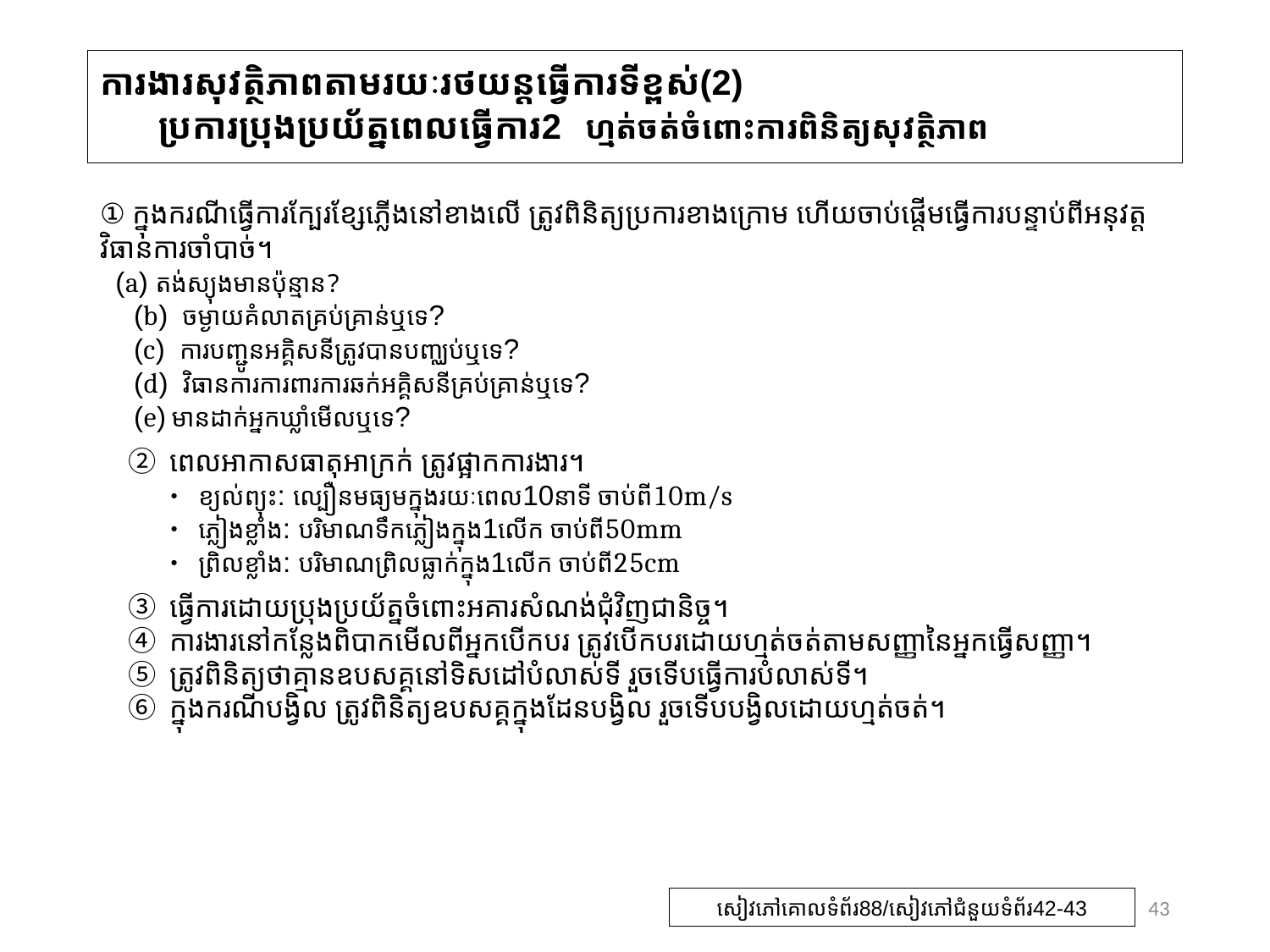

# ការងារសុវត្ថិភាពតាមរយៈរថយន្តធ្វើការទីខ្ពស់(2) 　 ប្រការប្រុងប្រយ័ត្នពេលធ្វើការ2  ហ្មត់ចត់ចំពោះការពិនិត្យសុវត្ថិភាព
① ក្នុងករណីធ្វើការក្បែរខ្សែភ្លើងនៅខាងលើ ត្រូវពិនិត្យប្រការខាងក្រោម ហើយចាប់ផ្តើមធ្វើការបន្ទាប់ពីអនុវត្តវិធានការចាំបាច់។
  (a) តង់ស្យុងមានប៉ុន្មាន?
  (b) ចម្ងាយគំលាតគ្រប់គ្រាន់ឬទេ?
  (c) ការបញ្ជូនអគ្គិសនីត្រូវបានបញ្ឈប់ឬទេ?
  (d) វិធានការការពារការឆក់អគ្គិសនីគ្រប់គ្រាន់ឬទេ?
  (e) មានដាក់អ្នកឃ្លាំមើលឬទេ?
　② ពេលអាកាសធាតុអាក្រក់ ត្រូវផ្អាកការងារ។
・ ខ្យល់ព្យុះ: ល្បឿនមធ្យមក្នុងរយៈពេល10នាទី ចាប់ពី10m/s
・ ភ្លៀងខ្លាំង: បរិមាណទឹកភ្លៀងក្នុង1លើក ចាប់ពី50mm
・ ព្រិលខ្លាំង: បរិមាណព្រិលធ្លាក់ក្នុង1លើក ចាប់ពី25cm
　③ ធ្វើការដោយប្រុងប្រយ័ត្នចំពោះអគារសំណង់ជុំវិញជានិច្ច។
　④ ការងារនៅកន្លែងពិបាកមើលពីអ្នកបើកបរ ត្រូវបើកបរដោយហ្មត់ចត់តាមសញ្ញានៃអ្នកធ្វើសញ្ញា។
　⑤ ត្រូវពិនិត្យថាគ្មានឧបសគ្គនៅទិសដៅបំលាស់ទី រួចទើបធ្វើការបំលាស់ទី។
　⑥ ក្នុងករណីបង្វិល ត្រូវពិនិត្យឧបសគ្គក្នុងដែនបង្វិល រួចទើបបង្វិលដោយហ្មត់ចត់។

43
សៀវភៅគោលទំព័រ88/សៀវភៅជំនួយទំព័រ42-43